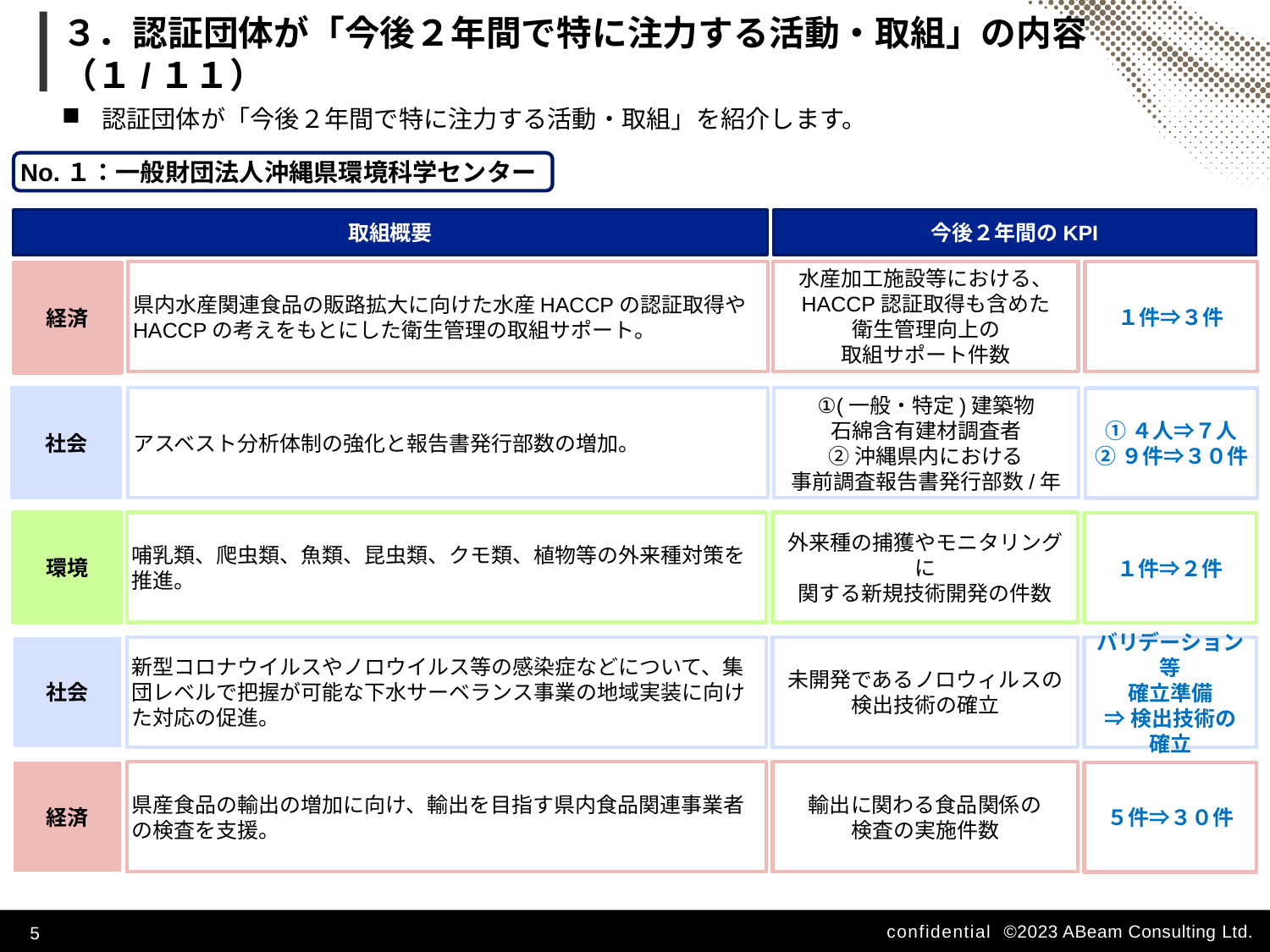

# ３．認証団体が「今後２年間で特に注力する活動・取組」の内容（１/１１）
認証団体が「今後２年間で特に注力する活動・取組」を紹介します。
No.１：一般財団法人沖縄県環境科学センター
取組概要
今後２年間のKPI
水産加工施設等における、
HACCP認証取得も含めた
衛生管理向上の
取組サポート件数
１件⇒３件
県内水産関連食品の販路拡大に向けた水産HACCPの認証取得やHACCPの考えをもとにした衛生管理の取組サポート。
経済
アスベスト分析体制の強化と報告書発行部数の増加。
社会
①(一般・特定)建築物
石綿含有建材調査者
②沖縄県内における
事前調査報告書発行部数/年
①４人⇒７人
②９件⇒３０件
環境
外来種の捕獲やモニタリングに
関する新規技術開発の件数
哺乳類、爬虫類、魚類、昆虫類、クモ類、植物等の外来種対策を推進。
１件⇒２件
新型コロナウイルスやノロウイルス等の感染症などについて、集団レベルで把握が可能な下水サーベランス事業の地域実装に向けた対応の促進。
社会
未開発であるノロウィルスの
検出技術の確立
バリデーション等
確立準備
⇒検出技術の
確立
県産食品の輸出の増加に向け、輸出を目指す県内食品関連事業者の検査を支援。
経済
輸出に関わる食品関係の
検査の実施件数
５件⇒３０件